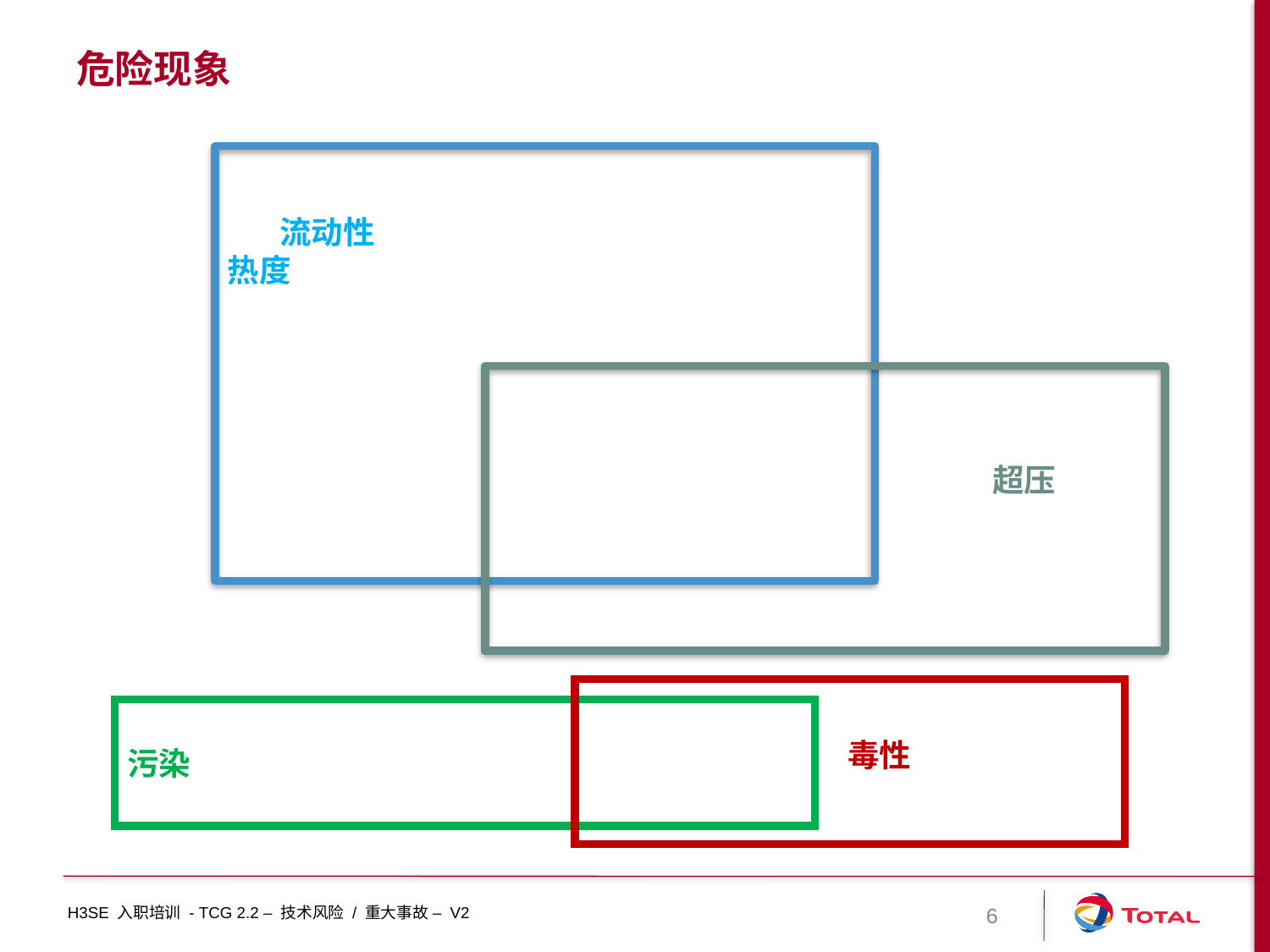

# 危险现象

     流动性
热度

超压

污染

毒性
6
H3SE 入职培训 - TCG 2.2 – 技术风险 / 重大事故 – V2